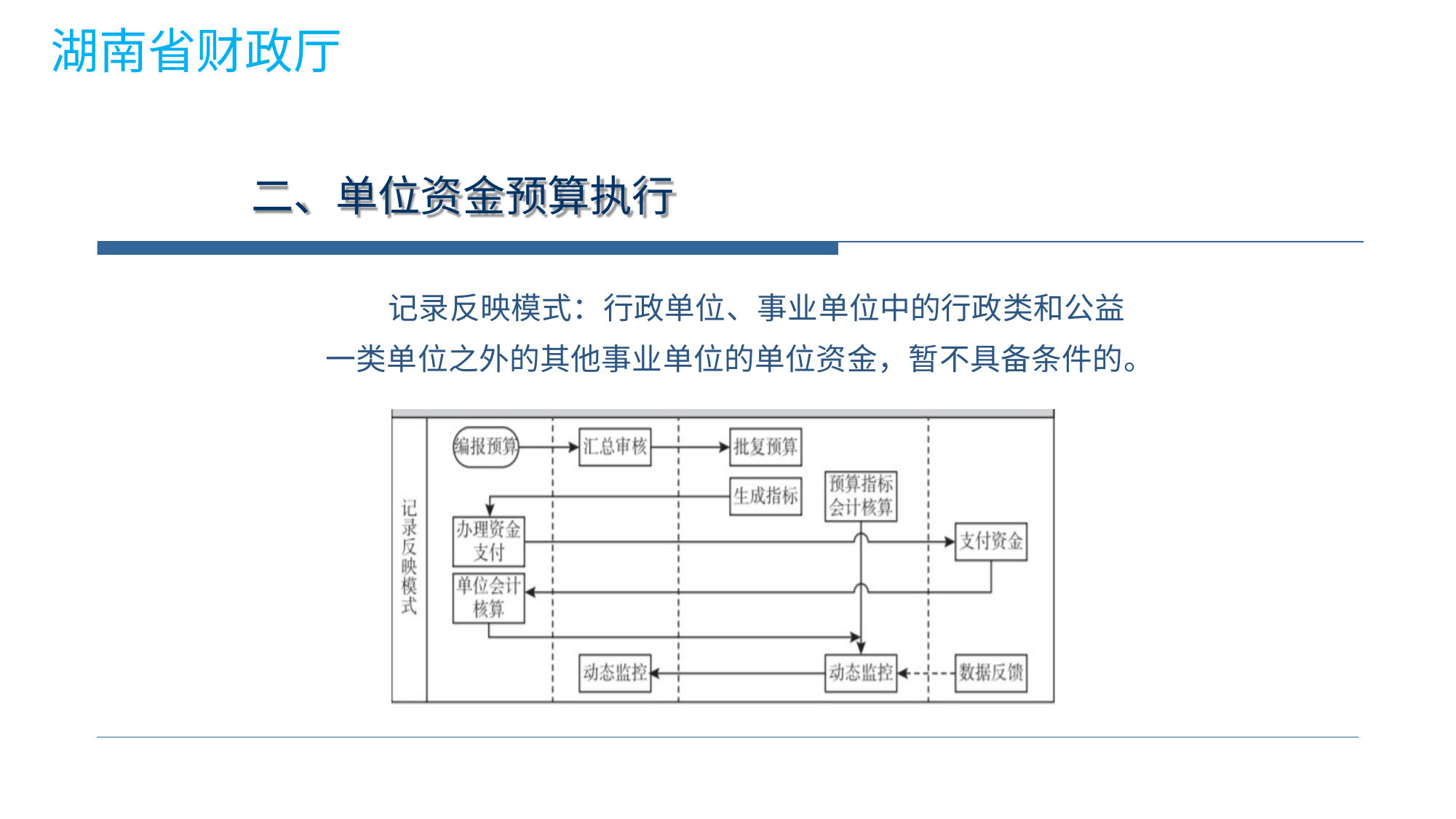

湖南省财政厅

# 二、单位资金预算执行
记录反映模式：行政单位、事业单位中的行政类和公益
一类单位之外的其他事业单位的单位资金，暂不具备条件的。

37